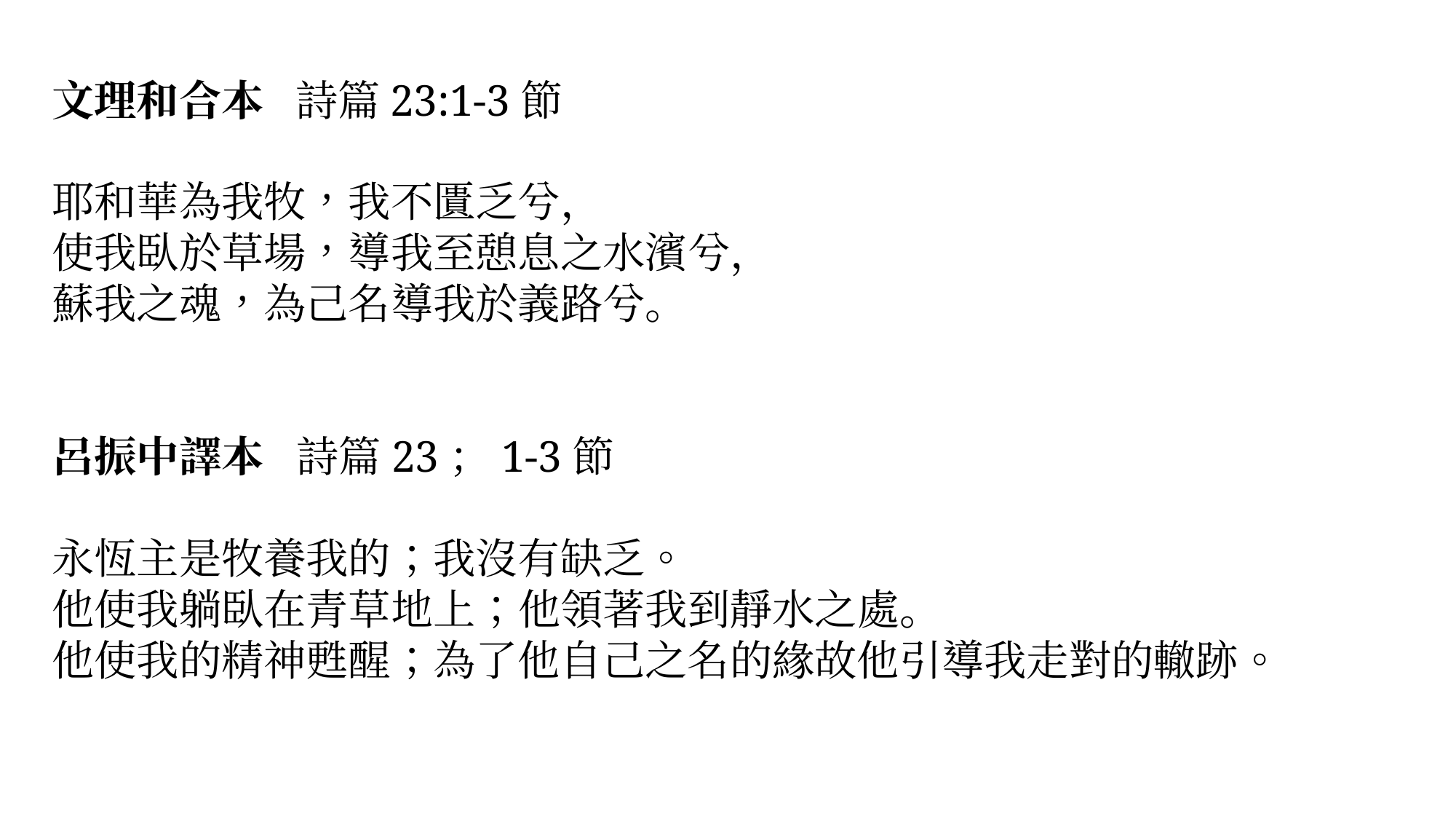

文理和合本   詩篇23:1-3節

耶和華為我牧，我不匱乏兮，
使我臥於草場，導我至憩息之水濱兮，
蘇我之魂，為己名導我於義路兮。

呂振中譯本   詩篇23；1-3節

永恆主是牧養我的；我沒有缺乏。
他使我躺臥在青草地上；他領著我到靜水之處。
他使我的精神甦醒；為了他自己之名的緣故他引導我走對的轍跡。